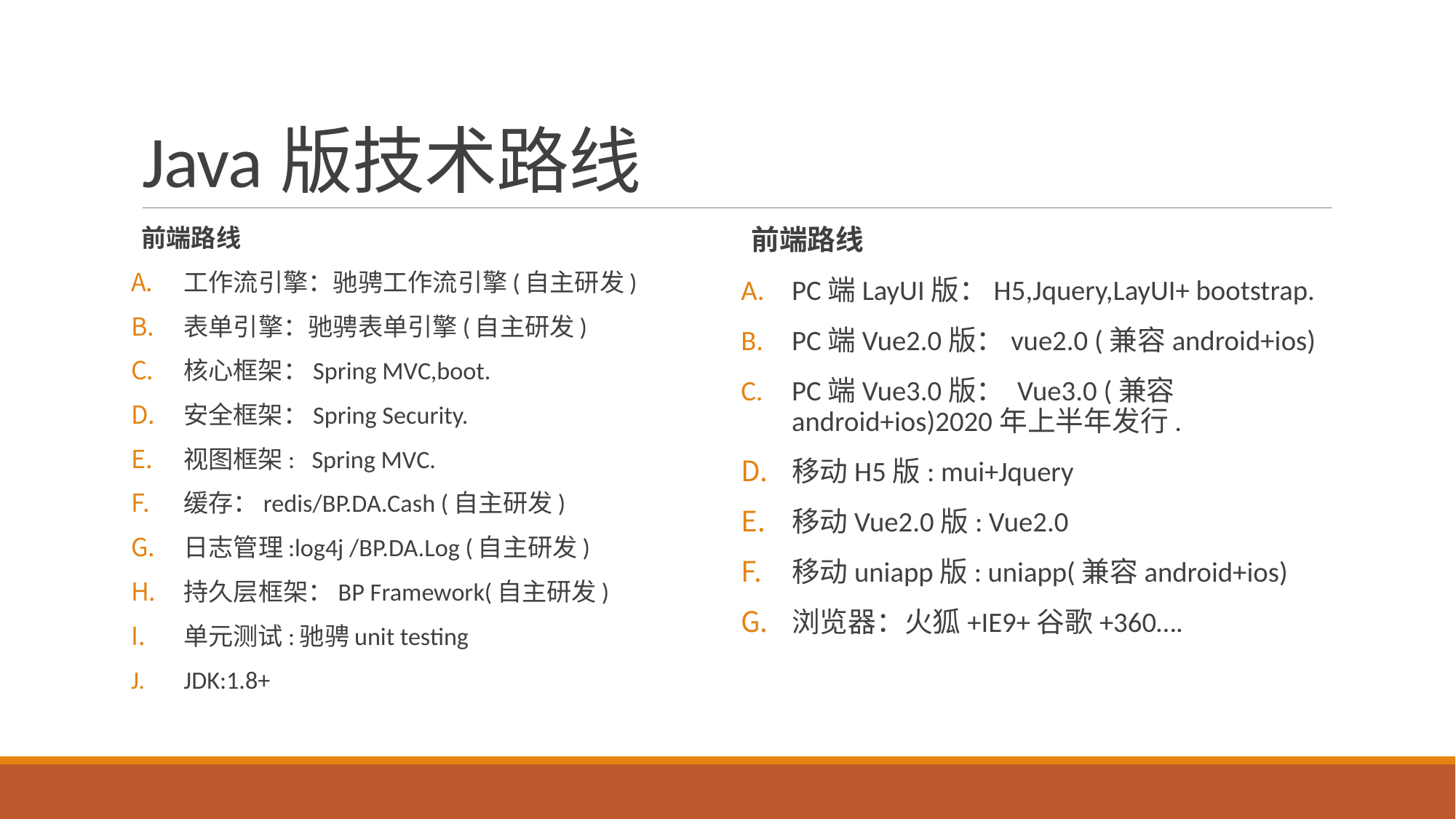

# Java版技术路线
前端路线
工作流引擎：驰骋工作流引擎(自主研发)
表单引擎：驰骋表单引擎(自主研发)
核心框架：Spring MVC,boot.
安全框架：Spring Security.
视图框架:   Spring MVC.
缓存：redis/BP.DA.Cash (自主研发)
日志管理:log4j /BP.DA.Log (自主研发)
持久层框架：BP Framework(自主研发)
单元测试:驰骋unit testing
JDK:1.8+

前端路线
PC端LayUI版：H5,Jquery,LayUI+ bootstrap.
PC端Vue2.0版：vue2.0 (兼容android+ios)
PC端Vue3.0版： Vue3.0 (兼容android+ios)2020年上半年发行.
移动H5版: mui+Jquery
移动Vue2.0版: Vue2.0
移动uniapp版: uniapp(兼容android+ios)
浏览器：火狐+IE9+谷歌+360….